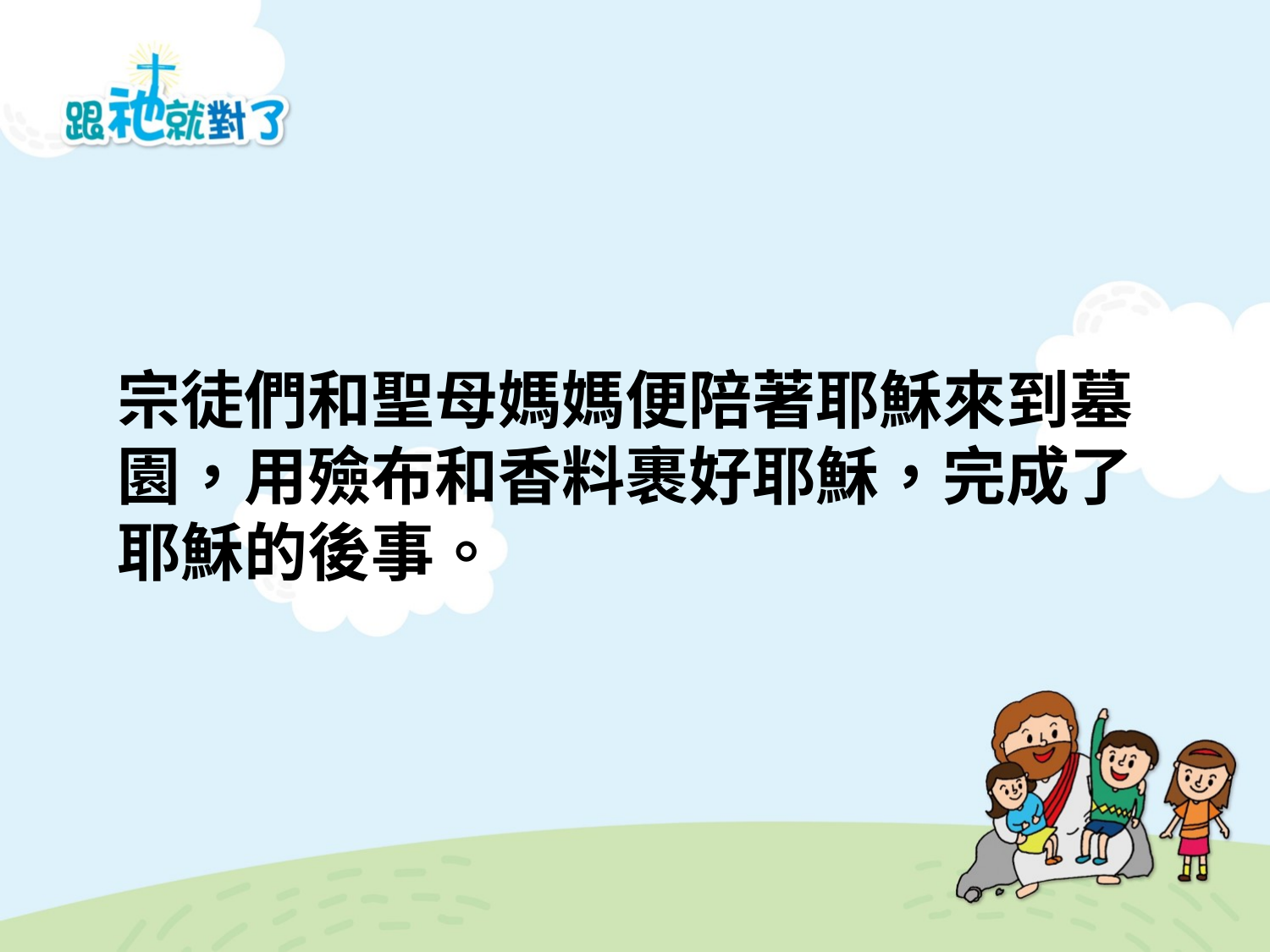

宗徒們和聖母媽媽便陪著耶穌來到墓園，用殮布和香料裹好耶穌，完成了耶穌的後事。